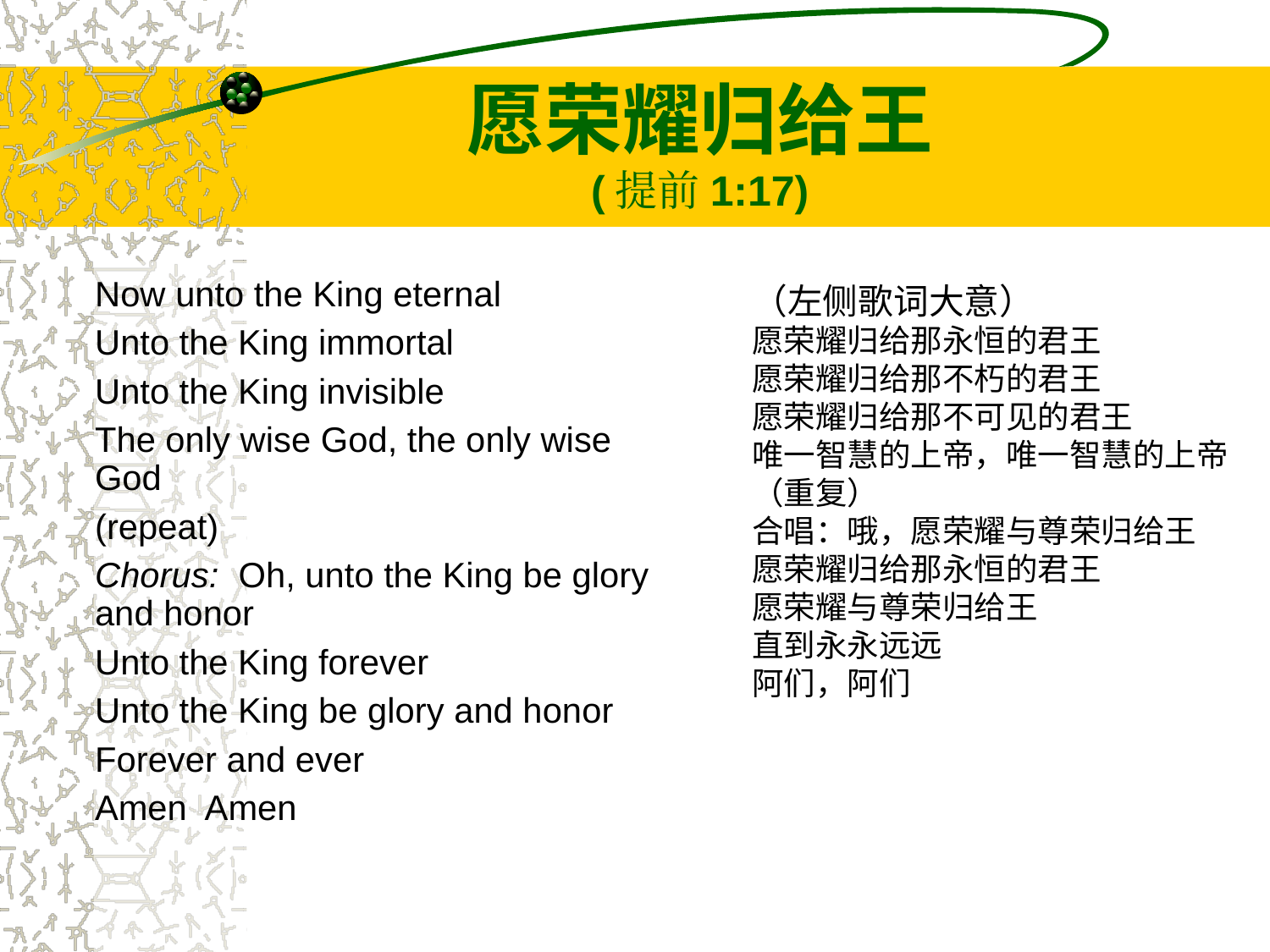

# 愿荣耀归给王 (提前1:17)
（左侧歌词大意）
愿荣耀归给那永恒的君王
愿荣耀归给那不朽的君王
愿荣耀归给那不可见的君王
唯一智慧的上帝，唯一智慧的上帝
（重复）
合唱：哦，愿荣耀与尊荣归给王
愿荣耀归给那永恒的君王
愿荣耀与尊荣归给王
直到永永远远
阿们，阿们

Now unto the King eternal
Unto the King immortal
Unto the King invisible
The only wise God, the only wise God
(repeat)
Chorus:  Oh, unto the King be glory and honor
Unto the King forever
Unto the King be glory and honor
Forever and ever
Amen  Amen